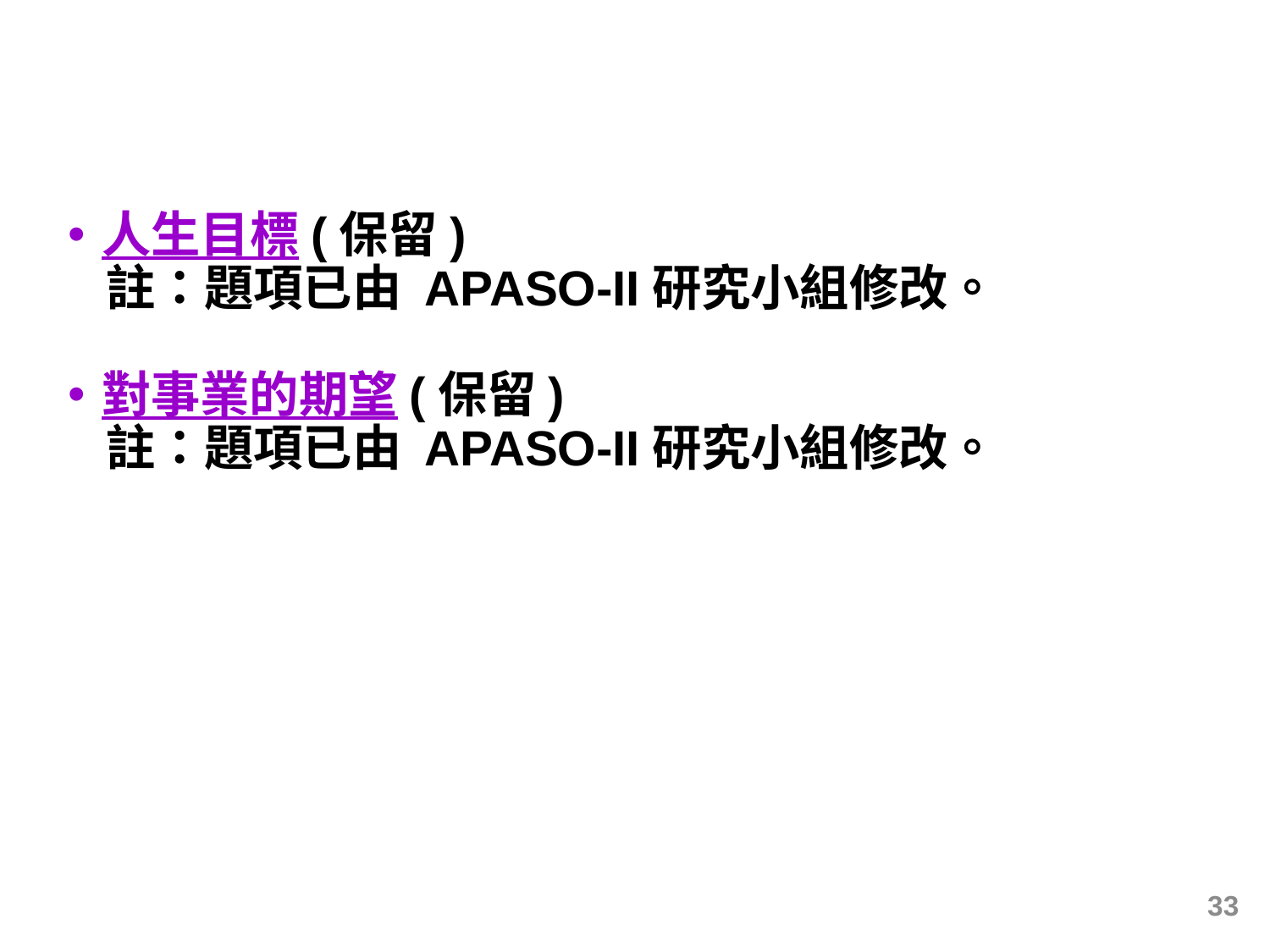

過去的量表和副量表: 中學
人生目標(保留)
註：題項已由 APASO-II研究小組修改。

對事業的期望(保留)
註：題項已由 APASO-II研究小組修改。
33